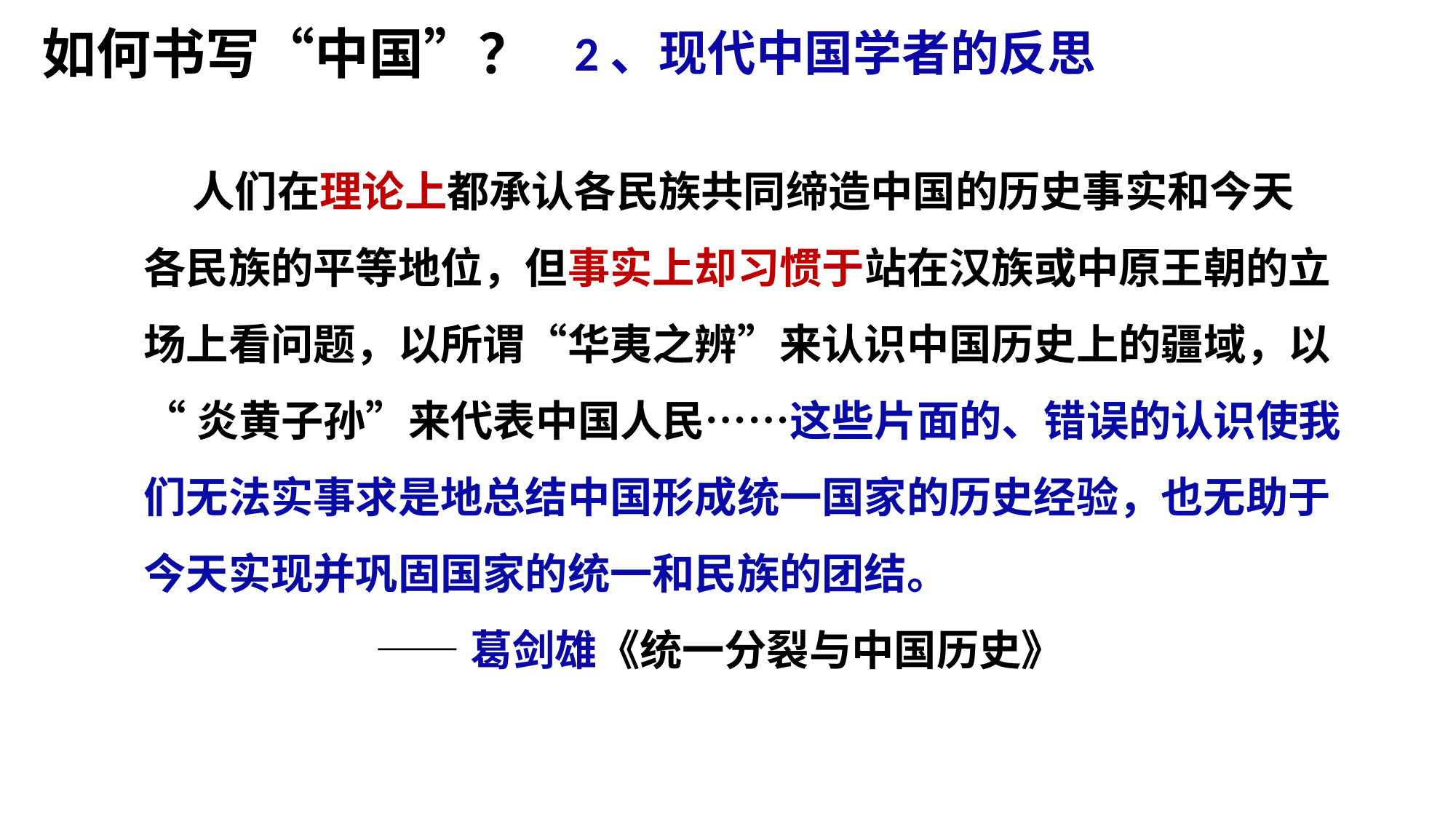

如何书写“中国”？
2、现代中国学者的反思
    人们在理论上都承认各民族共同缔造中国的历史事实和今天
各民族的平等地位，但事实上却习惯于站在汉族或中原王朝的立
场上看问题，以所谓“华夷之辨”来认识中国历史上的疆域，以
“炎黄子孙”来代表中国人民……这些片面的、错误的认识使我
们无法实事求是地总结中国形成统一国家的历史经验，也无助于
今天实现并巩固国家的统一和民族的团结。
                        ——葛剑雄《统一分裂与中国历史》